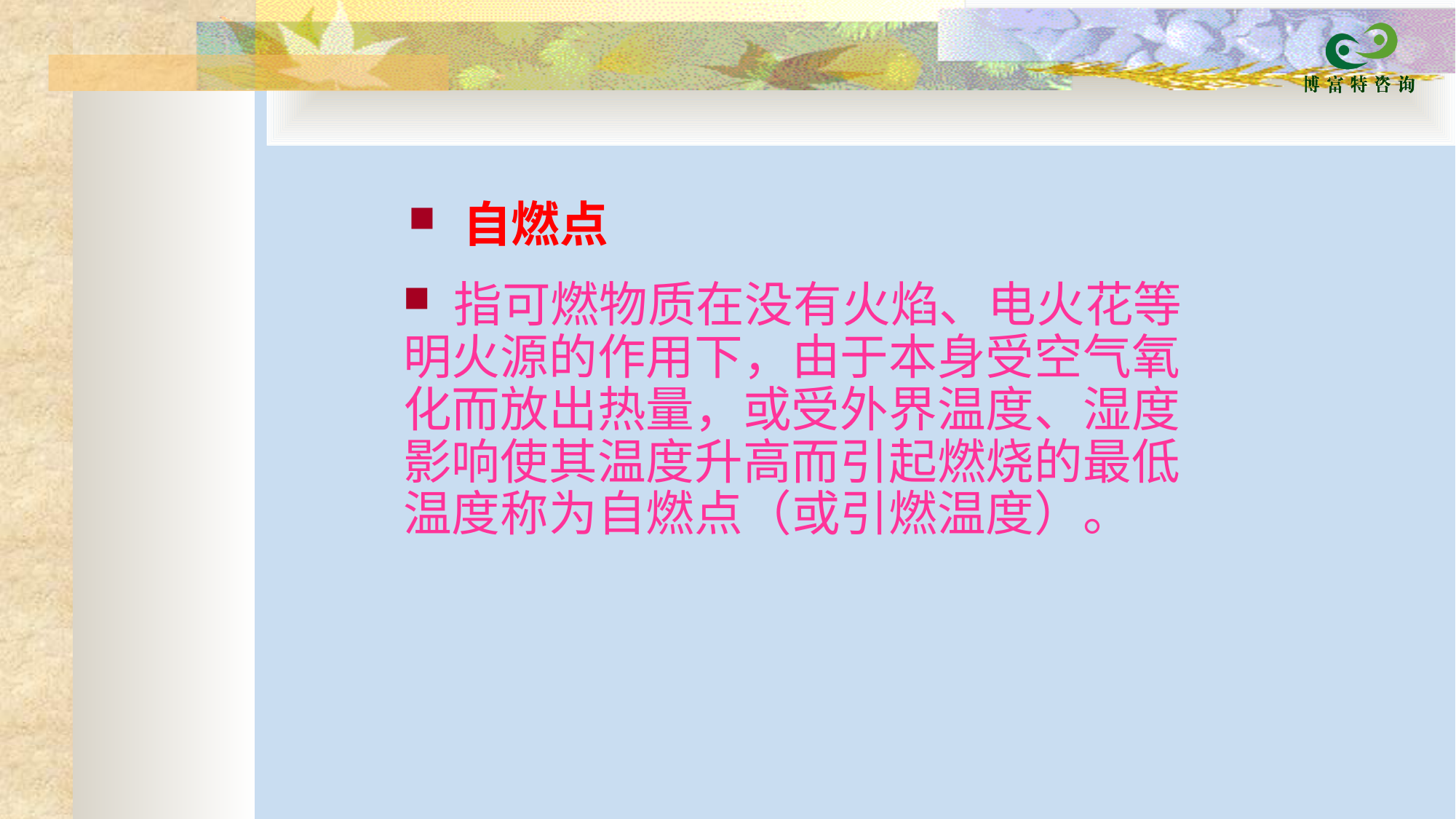

自燃点

 指可燃物质在没有火焰、电火花等明火源的作用下，由于本身受空气氧化而放出热量，或受外界温度、湿度影响使其温度升高而引起燃烧的最低温度称为自燃点（或引燃温度）。